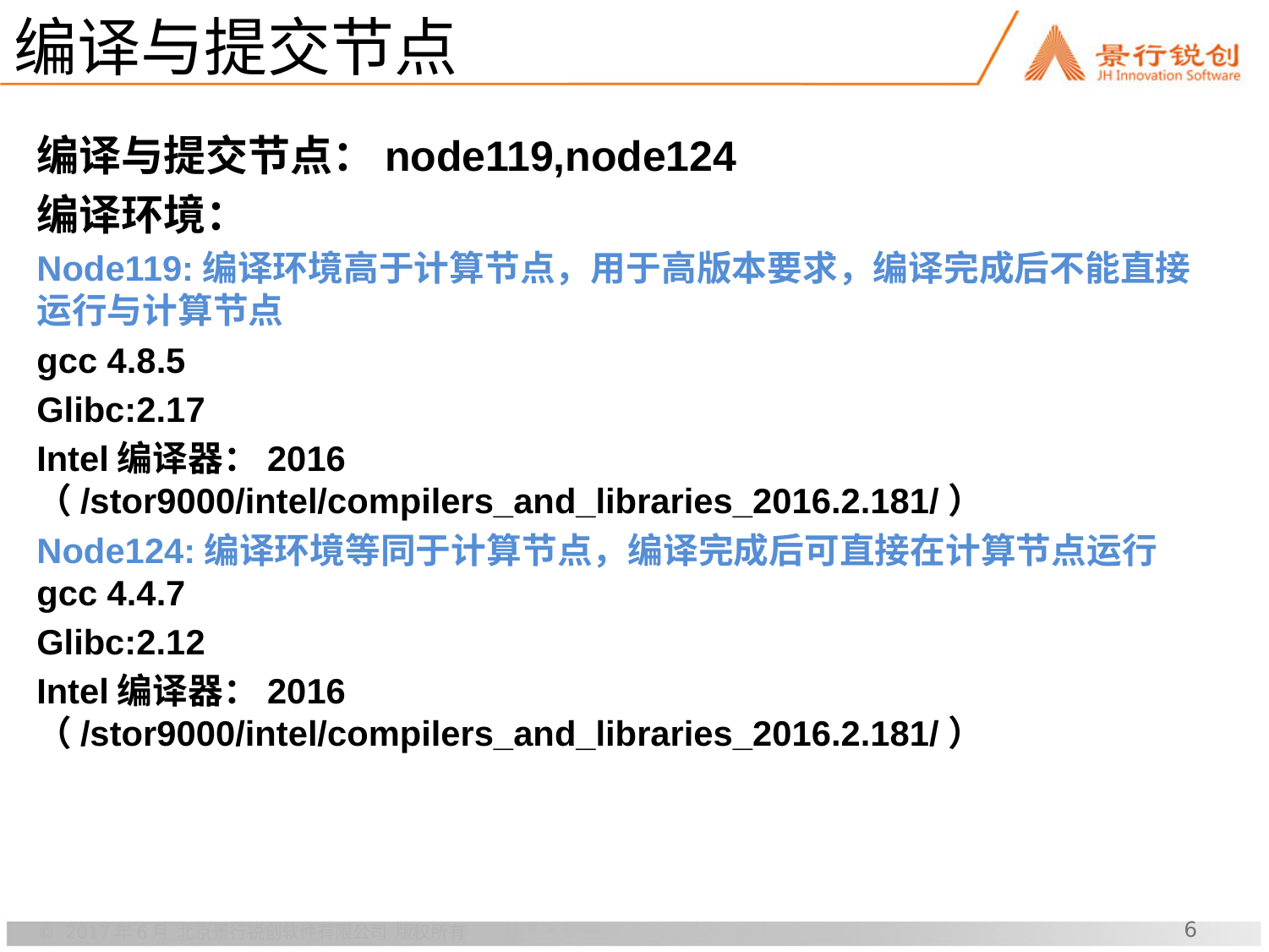

# 编译与提交节点
编译与提交节点：node119,node124
编译环境：
Node119:编译环境高于计算节点，用于高版本要求，编译完成后不能直接运行与计算节点
gcc 4.8.5
Glibc:2.17
Intel编译器：2016 （/stor9000/intel/compilers_and_libraries_2016.2.181/）
Node124:编译环境等同于计算节点，编译完成后可直接在计算节点运行
gcc 4.4.7
Glibc:2.12
Intel编译器：2016 （/stor9000/intel/compilers_and_libraries_2016.2.181/）

©  2017年6月  北京景行锐创软件有限公司  版权所有